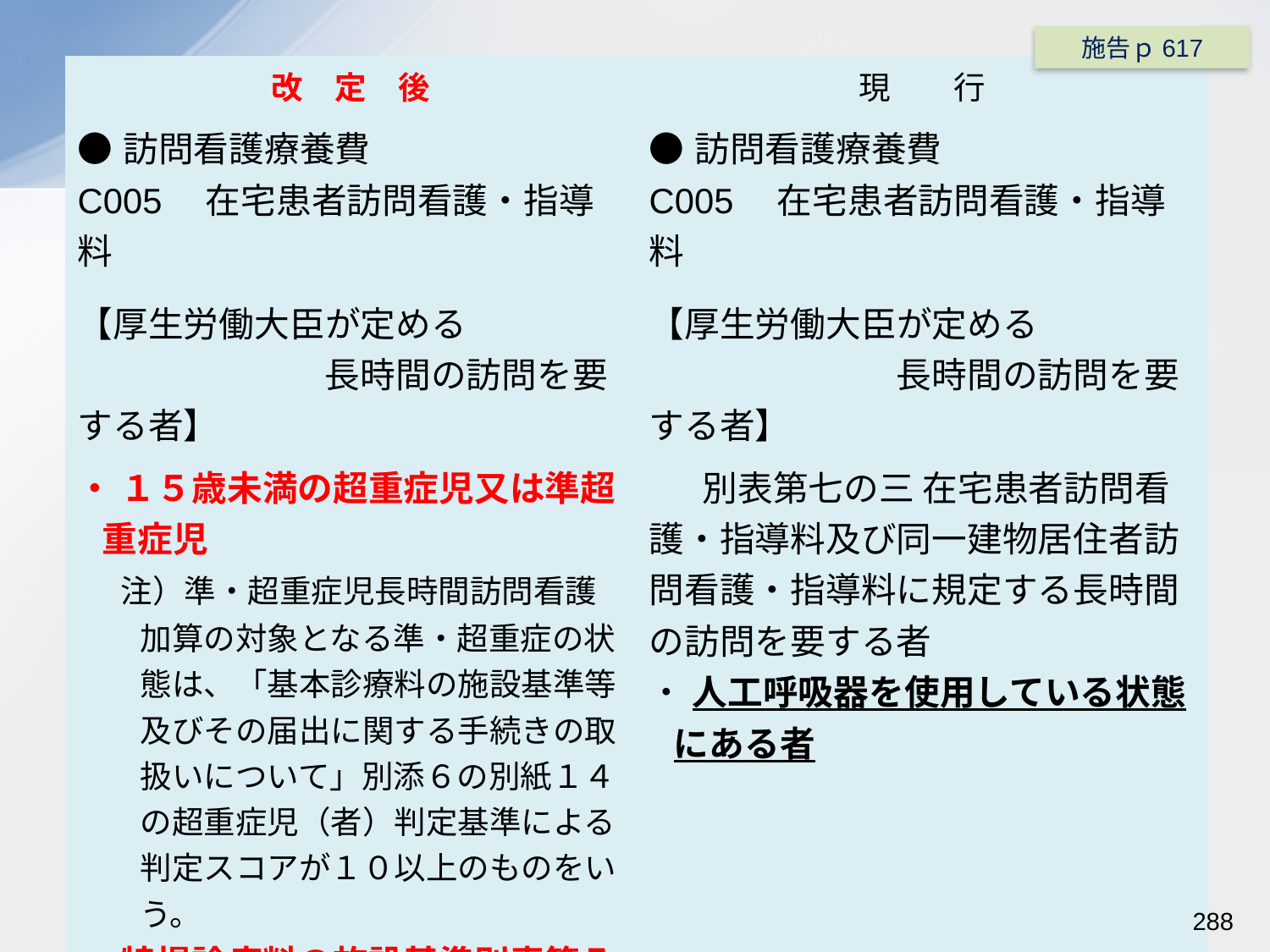

施告ｐ617
| 改　定　後 | 現　　行 |
| --- | --- |
| ●訪問看護療養費 C005　在宅患者訪問看護・指導料 【厚生労働大臣が定める 　　　　　　　長時間の訪問を要する者】 ・ １５歳未満の超重症児又は準超重症児 　 注）準・超重症児長時間訪問看護加算の対象となる準・超重症の状態は、「基本診療料の施設基準等及びその届出に関する手続きの取扱いについて」別添６の別紙１４の超重症児（者）判定基準による判定スコアが１０以上のものをいう。 ・ 特掲診療料の施設基準別表第八に掲げる者 ・ 医師が、診療に基づき、患者の急性増悪等により一時的に頻回の訪問看護・指導を行う必要を認めた者 | ●訪問看護療養費 C005　在宅患者訪問看護・指導料 【厚生労働大臣が定める 　　　　　　　長時間の訪問を要する者】 　別表第七の三 在宅患者訪問看護・指導料及び同一建物居住者訪問看護・指導料に規定する長時間の訪問を要する者 ・ 人工呼吸器を使用している状態にある者 |
288